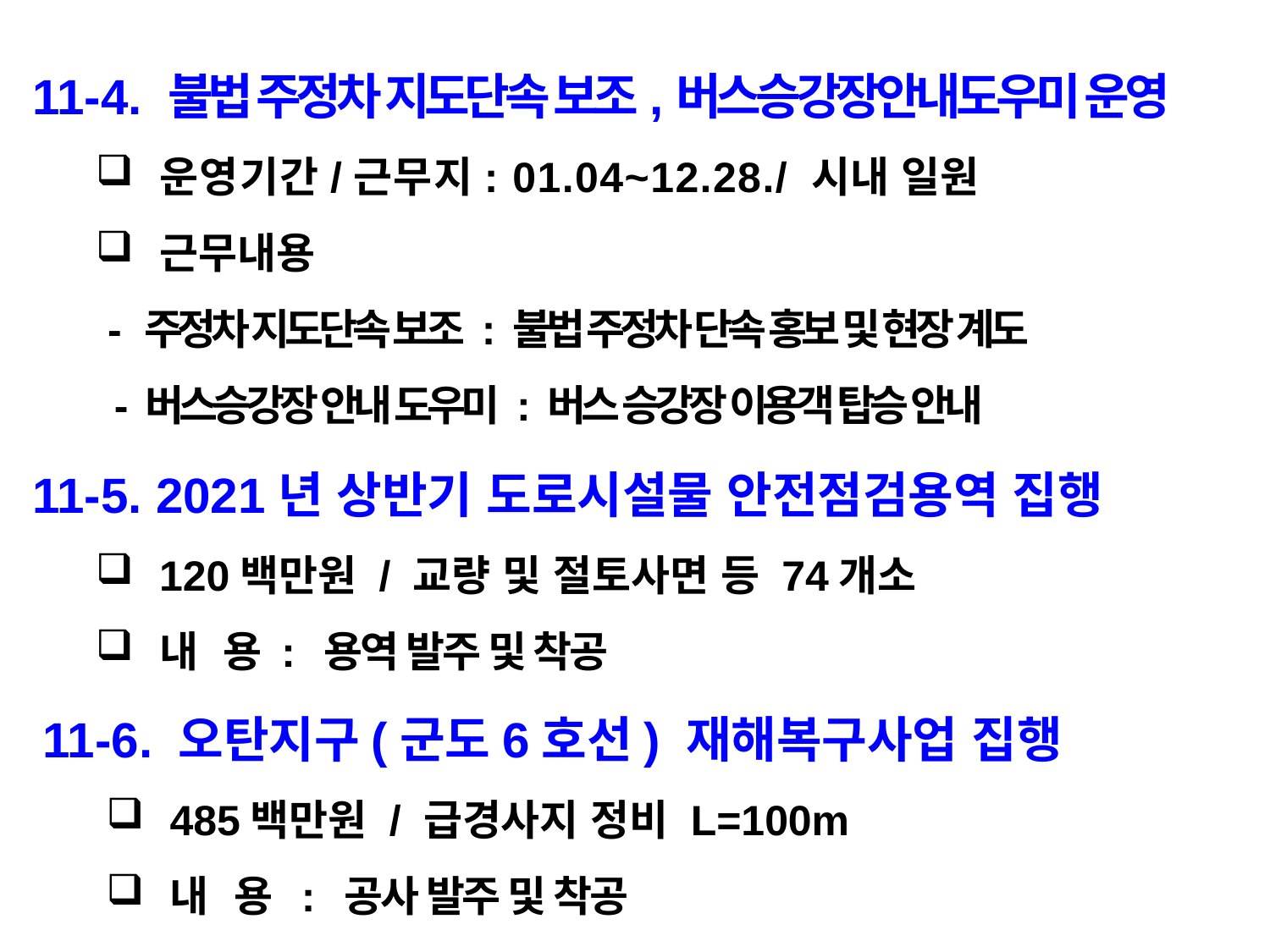

11-4. 불법 주정차 지도단속 보조,버스승강장안내도우미 운영
운영기간/근무지: 01.04~12.28./ 시내 일원
근무내용
 - 주정차 지도단속 보조 : 불법 주정차 단속 홍보 및 현장 계도
  - 버스승강장 안내 도우미 : 버스 승강장 이용객 탑승 안내
11-5. 2021년 상반기 도로시설물 안전점검용역 집행
120백만원 / 교량 및 절토사면 등 74개소
내   용 :  용역 발주 및 착공
11-6. 오탄지구(군도6호선) 재해복구사업 집행
485백만원 / 급경사지 정비 L=100m
내   용  :  공사 발주 및 착공